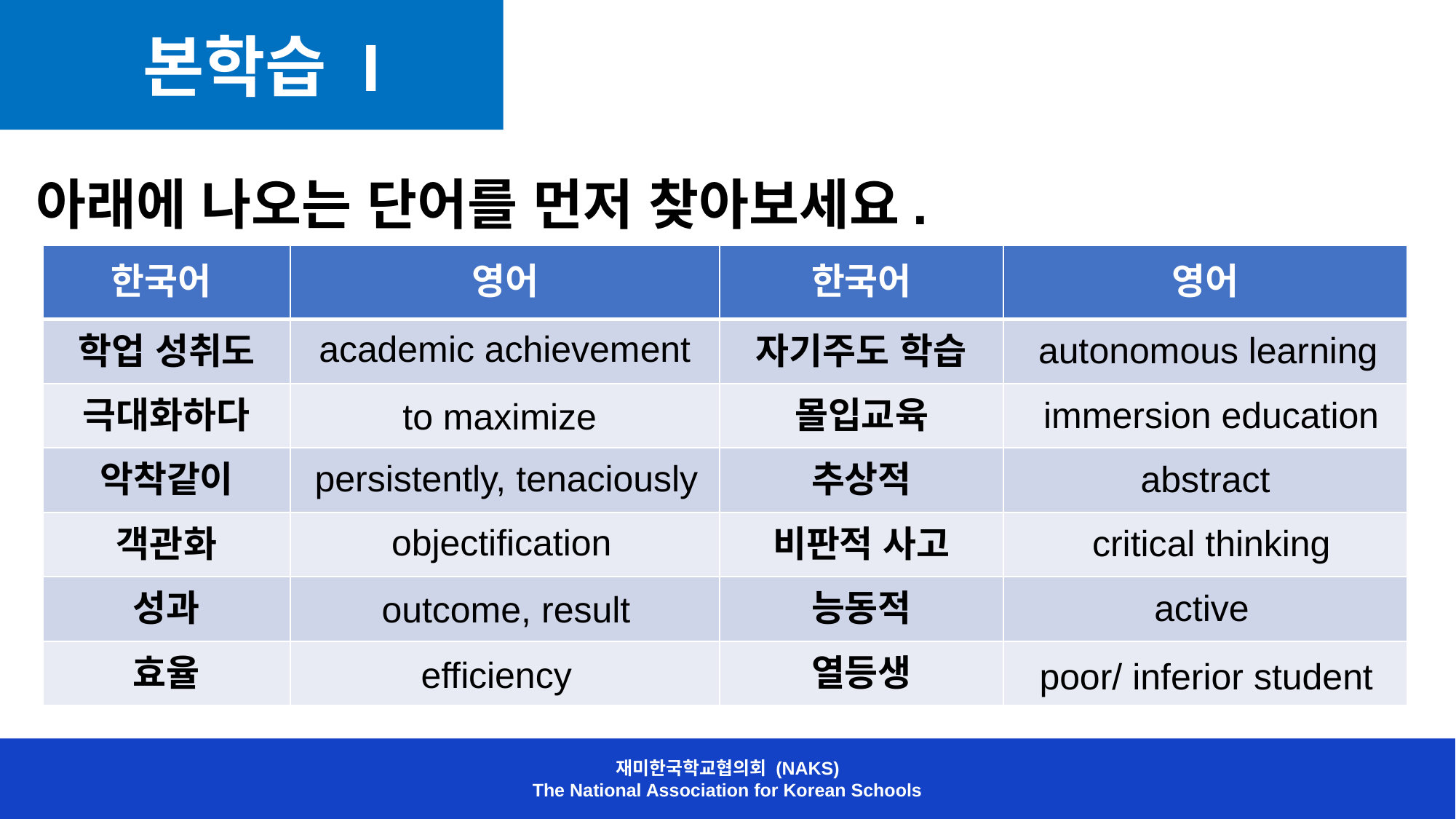

본학습 I
아래에 나오는 단어를 먼저 찾아보세요.
| 한국어 | 영어 | 한국어 | 영어 |
| --- | --- | --- | --- |
| 학업 성취도 |  | 자기주도 학습 |  |
| 극대화하다 |  | 몰입교육 |  |
| 악착같이 |  | 추상적 |  |
| 객관화 |  | 비판적 사고 |  |
| 성과 |  | 능동적 |  |
| 효율 |  | 열등생 |  |
academic achievement
autonomous learning
immersion education
to maximize
persistently, tenaciously
abstract
objectification
critical thinking
active
outcome, result
efficiency
poor/ inferior student
재미한국학교협의회 (NAKS)
The National Association for Korean Schools